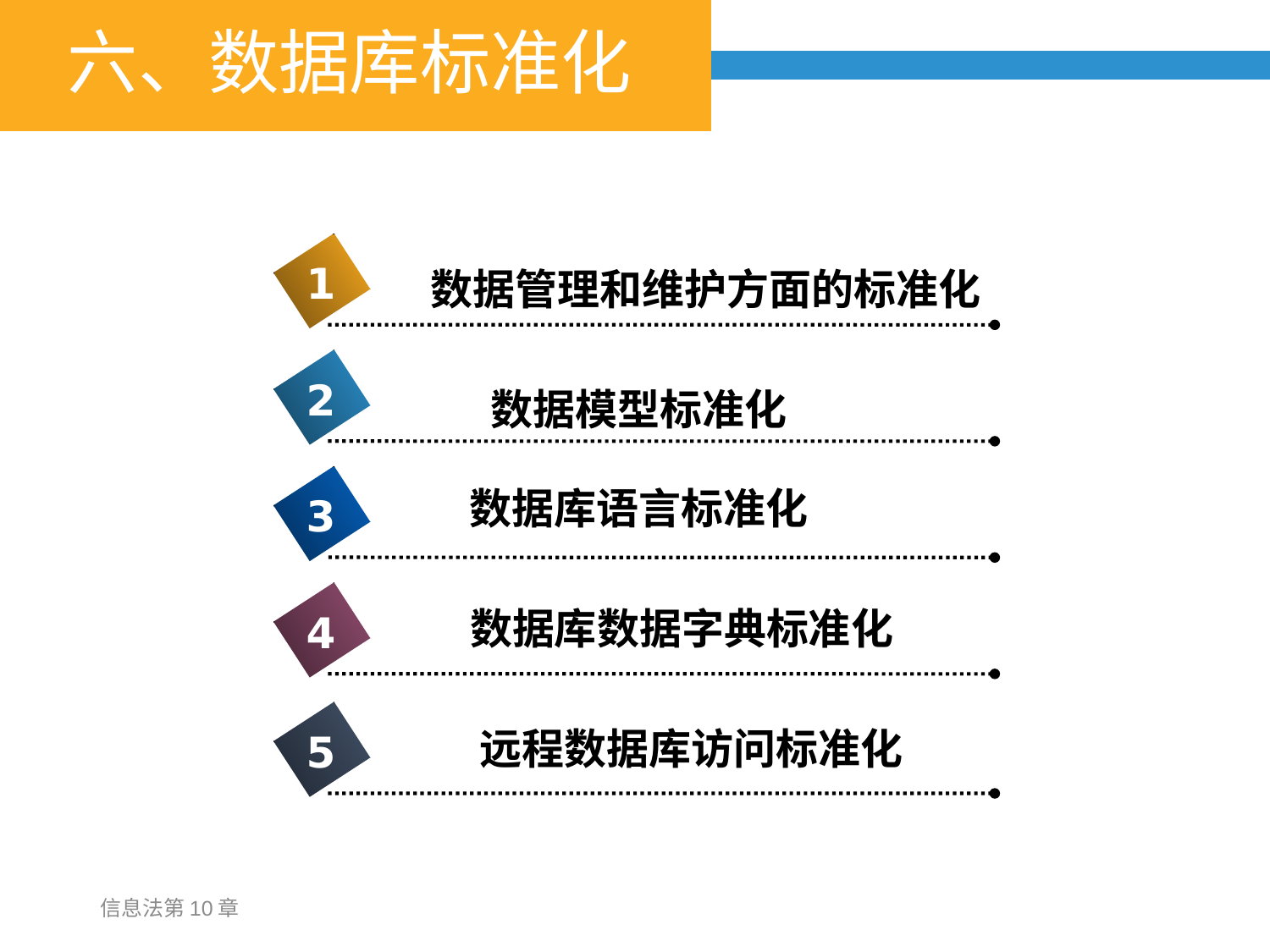

# 六、数据库标准化

1
数据管理和维护方面的标准化

2
数据模型标准化

数据库语言标准化

3

数据库数据字典标准化
4

远程数据库访问标准化
5

信息法第10章